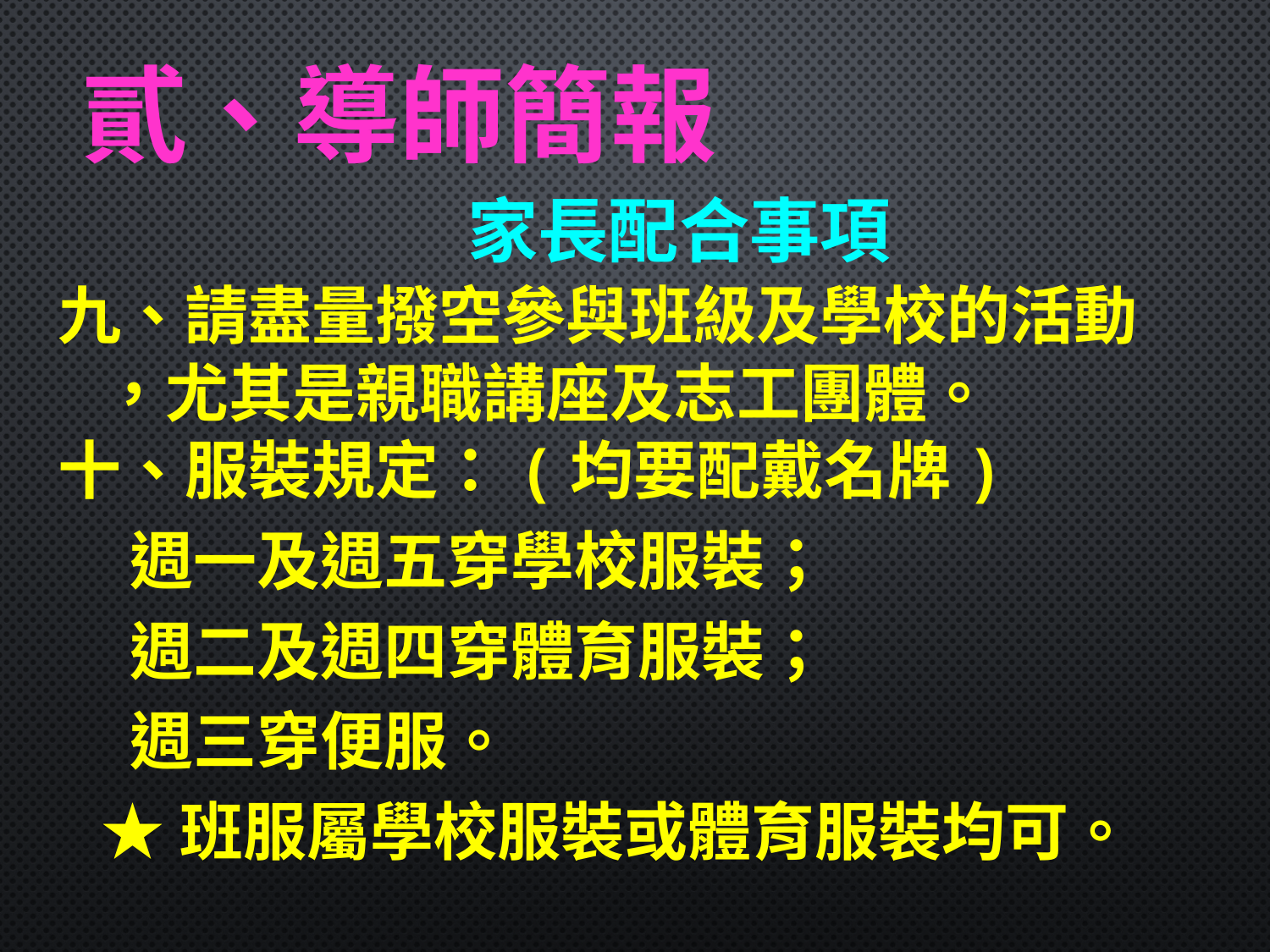

# 貳、導師簡報
   家長配合事項
九、請盡量撥空參與班級及學校的活動
  ，尤其是親職講座及志工團體。
十、服裝規定：(均要配戴名牌)
    週一及週五穿學校服裝；
    週二及週四穿體育服裝；
    週三穿便服。
   ★班服屬學校服裝或體育服裝均可。